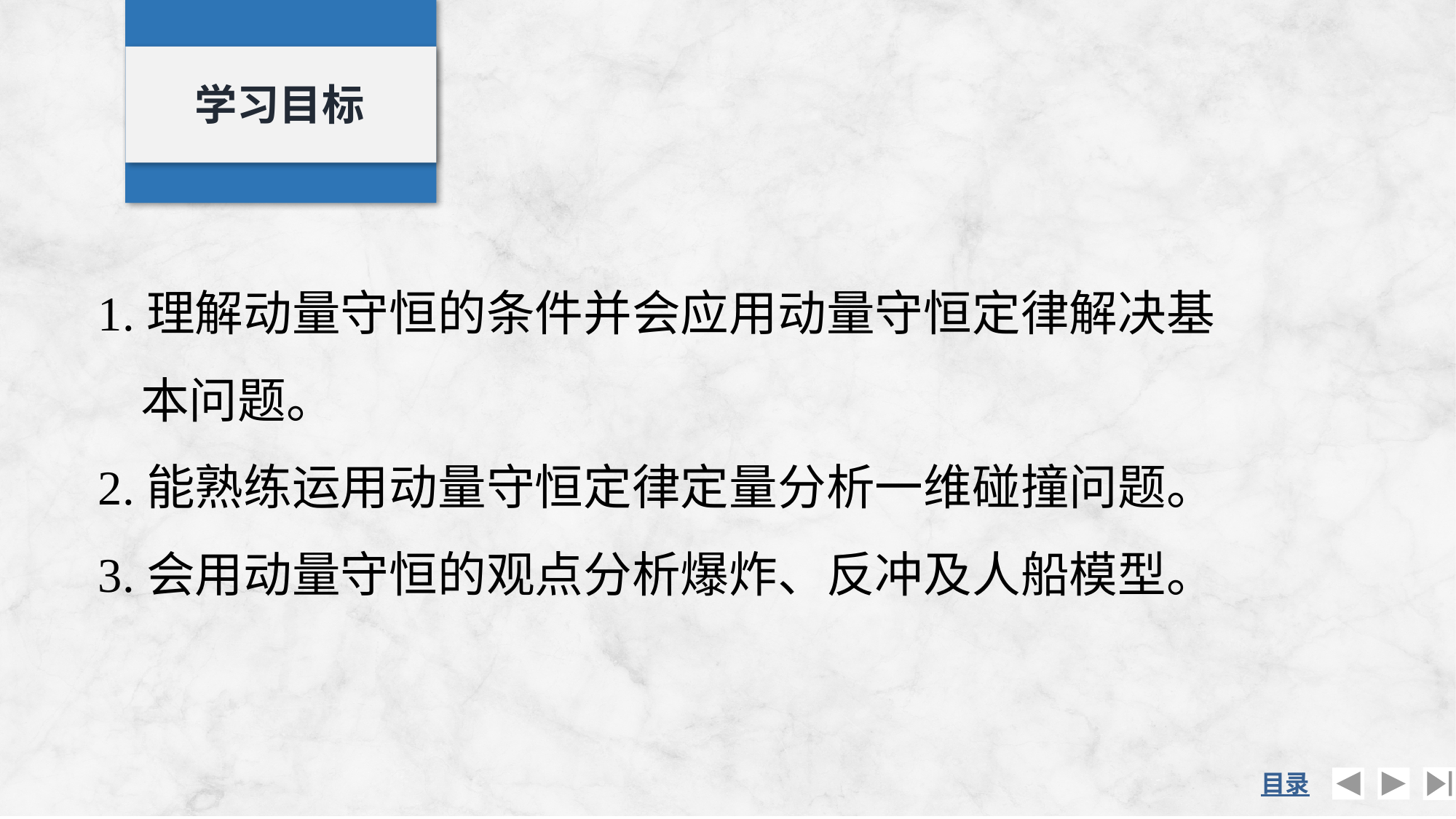

学习目标
1.理解动量守恒的条件并会应用动量守恒定律解决基本问题。
2.能熟练运用动量守恒定律定量分析一维碰撞问题。
3.会用动量守恒的观点分析爆炸、反冲及人船模型。